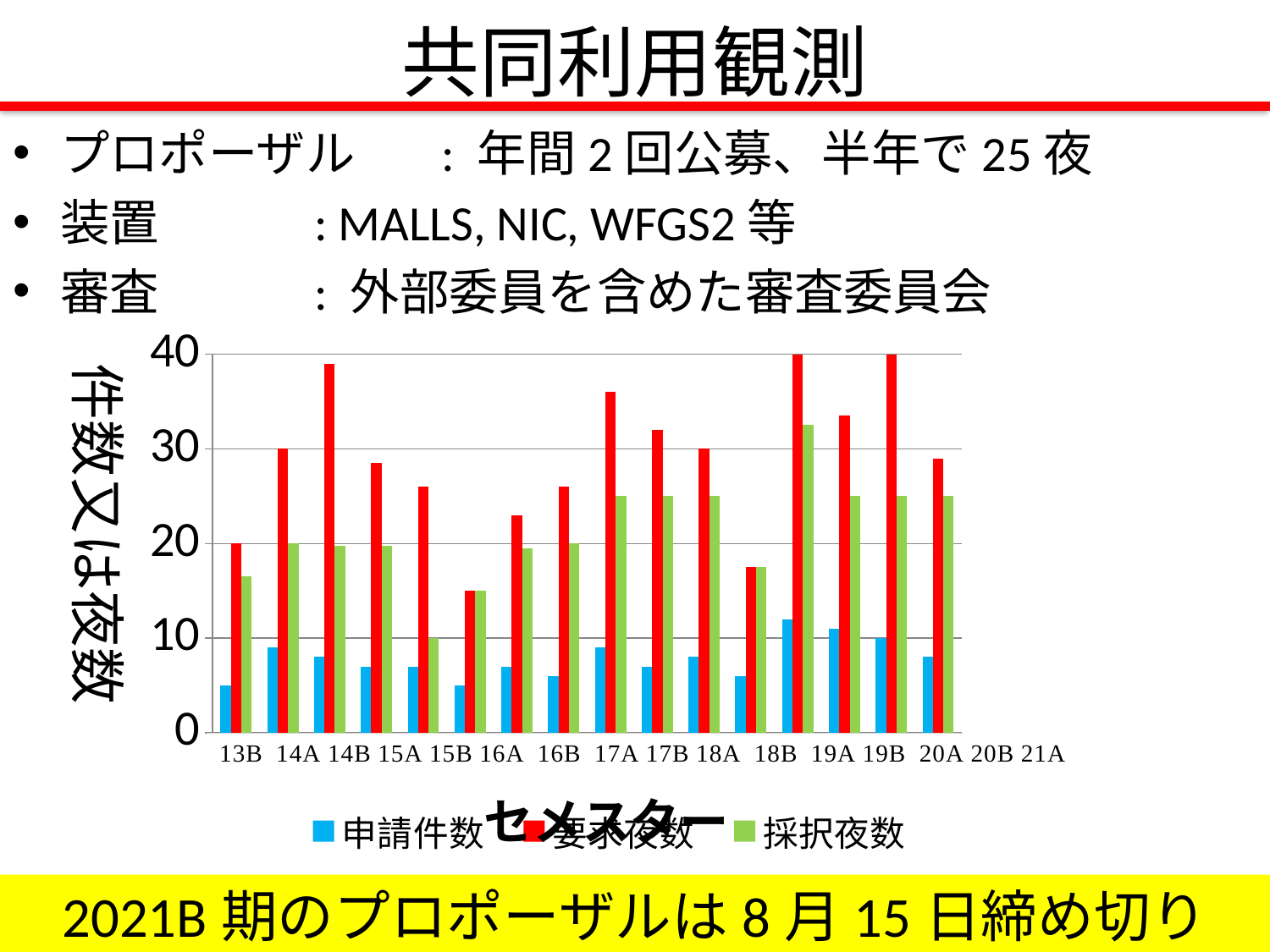

# 共同利用観測
プロポーザル	: 年間2回公募、半年で25夜
装置 	　	: MALLS, NIC, WFGS2等
審査		: 外部委員を含めた審査委員会

### Chart

| Category | 申請件数 | 要求夜数 | 採択夜数 |
|---|---|---|---|
2021B期のプロポーザルは8月15日締め切り